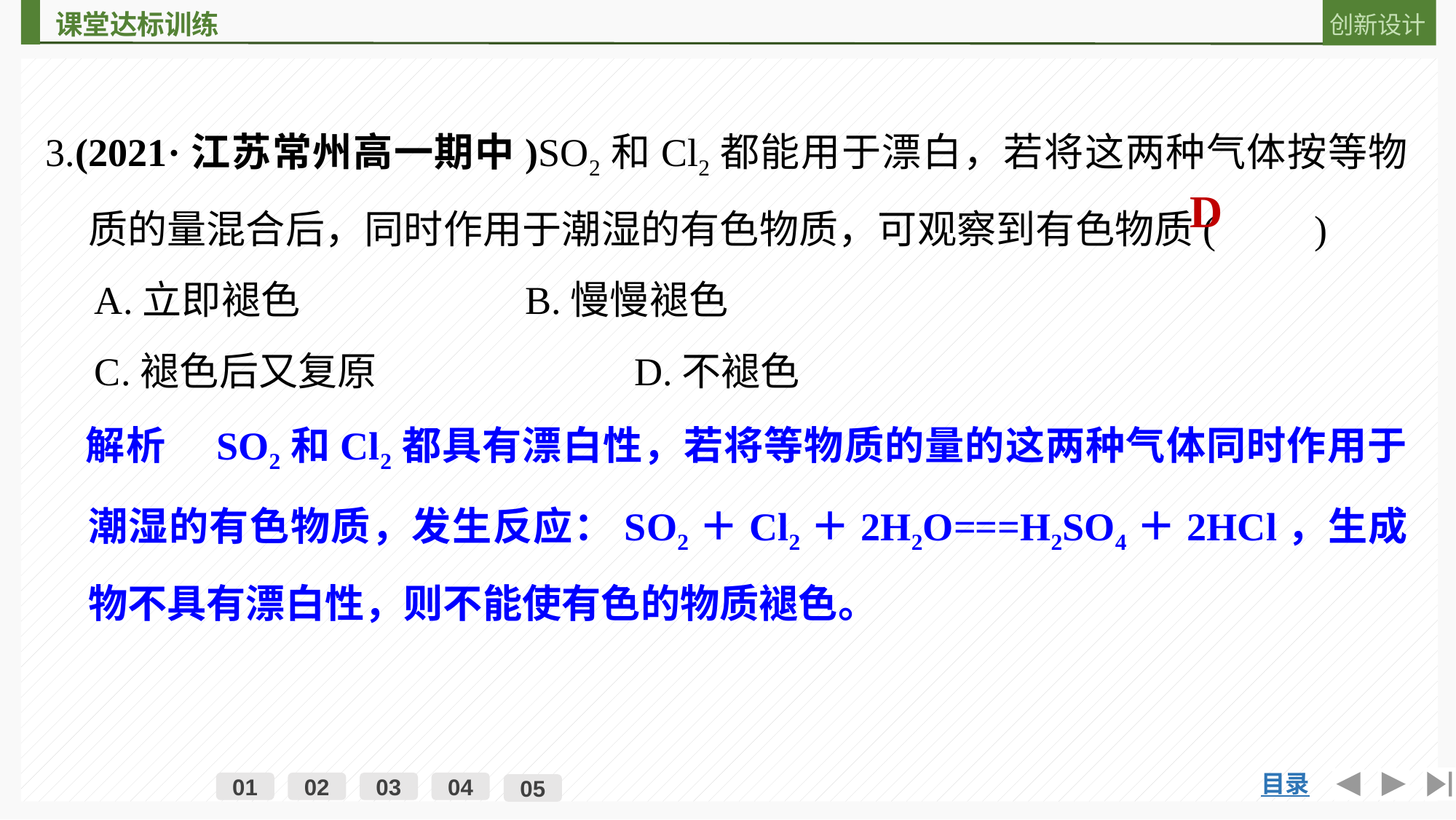

3.(2021·江苏常州高一期中)SO2和Cl2都能用于漂白，若将这两种气体按等物质的量混合后，同时作用于潮湿的有色物质，可观察到有色物质(　　)
　A.立即褪色			B.慢慢褪色
　C.褪色后又复原			D.不褪色
　解析　SO2和Cl2都具有漂白性，若将等物质的量的这两种气体同时作用于潮湿的有色物质，发生反应：SO2＋Cl2＋2H2O===H2SO4＋2HCl，生成物不具有漂白性，则不能使有色的物质褪色。
D